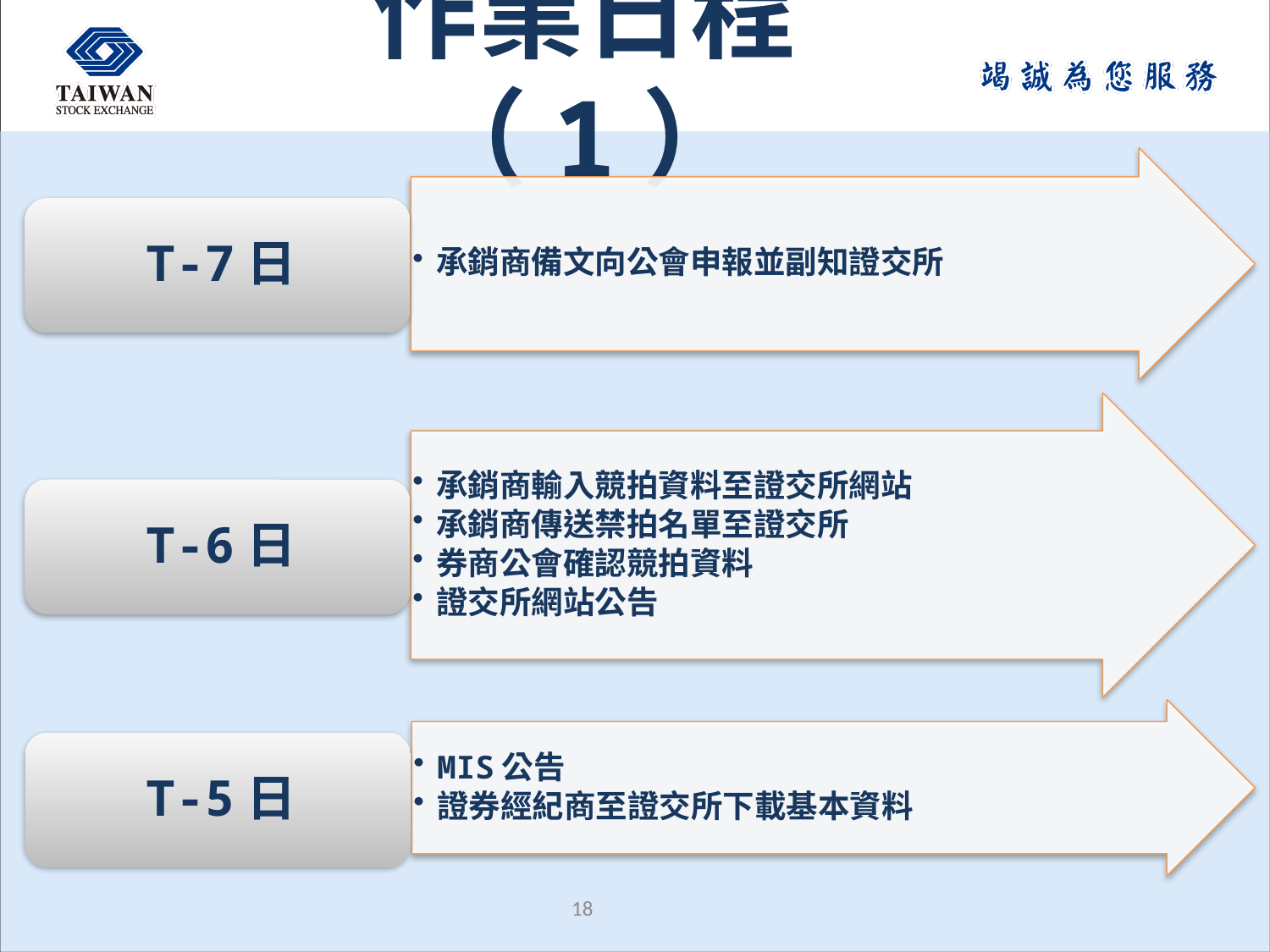

# 作業日程（1）
承銷商備文向公會申報並副知證交所
T-7日
承銷商輸入競拍資料至證交所網站
承銷商傳送禁拍名單至證交所
券商公會確認競拍資料
證交所網站公告
T-6日
MIS公告
證券經紀商至證交所下載基本資料
T-5日
18